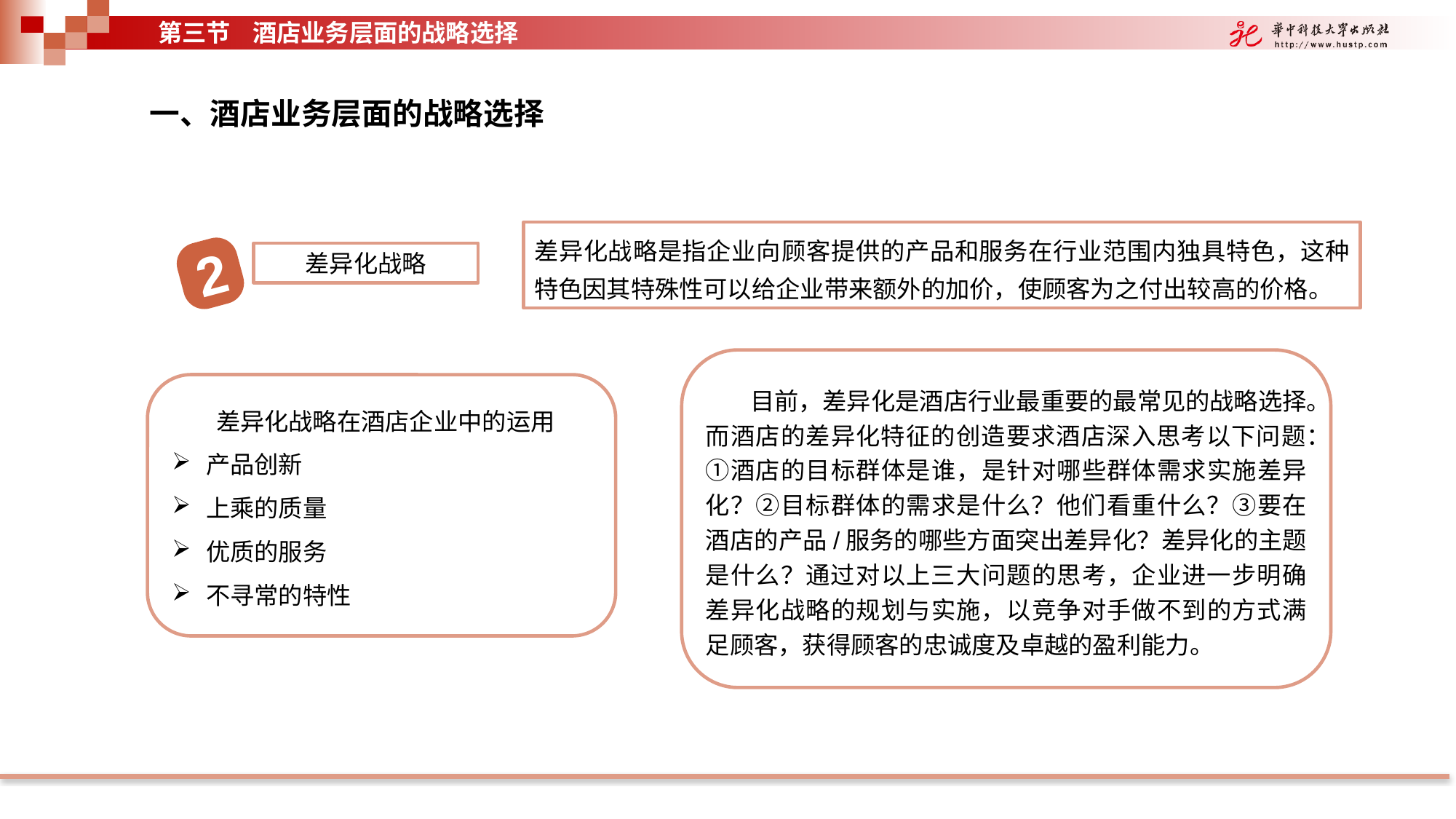

第三节    酒店业务层面的战略选择
一、酒店业务层面的战略选择
差异化战略是指企业向顾客提供的产品和服务在行业范围内独具特色，这种特色因其特殊性可以给企业带来额外的加价，使顾客为之付出较高的价格。
2
差异化战略

       差异化战略在酒店企业中的运用
产品创新
上乘的质量
优质的服务
不寻常的特性

       目前，差异化是酒店行业最重要的最常见的战略选择。而酒店的差异化特征的创造要求酒店深入思考以下问题：①酒店的目标群体是谁，是针对哪些群体需求实施差异化？②目标群体的需求是什么？他们看重什么？③要在酒店的产品/服务的哪些方面突出差异化？差异化的主题是什么？通过对以上三大问题的思考，企业进一步明确差异化战略的规划与实施，以竞争对手做不到的方式满足顾客，获得顾客的忠诚度及卓越的盈利能力。